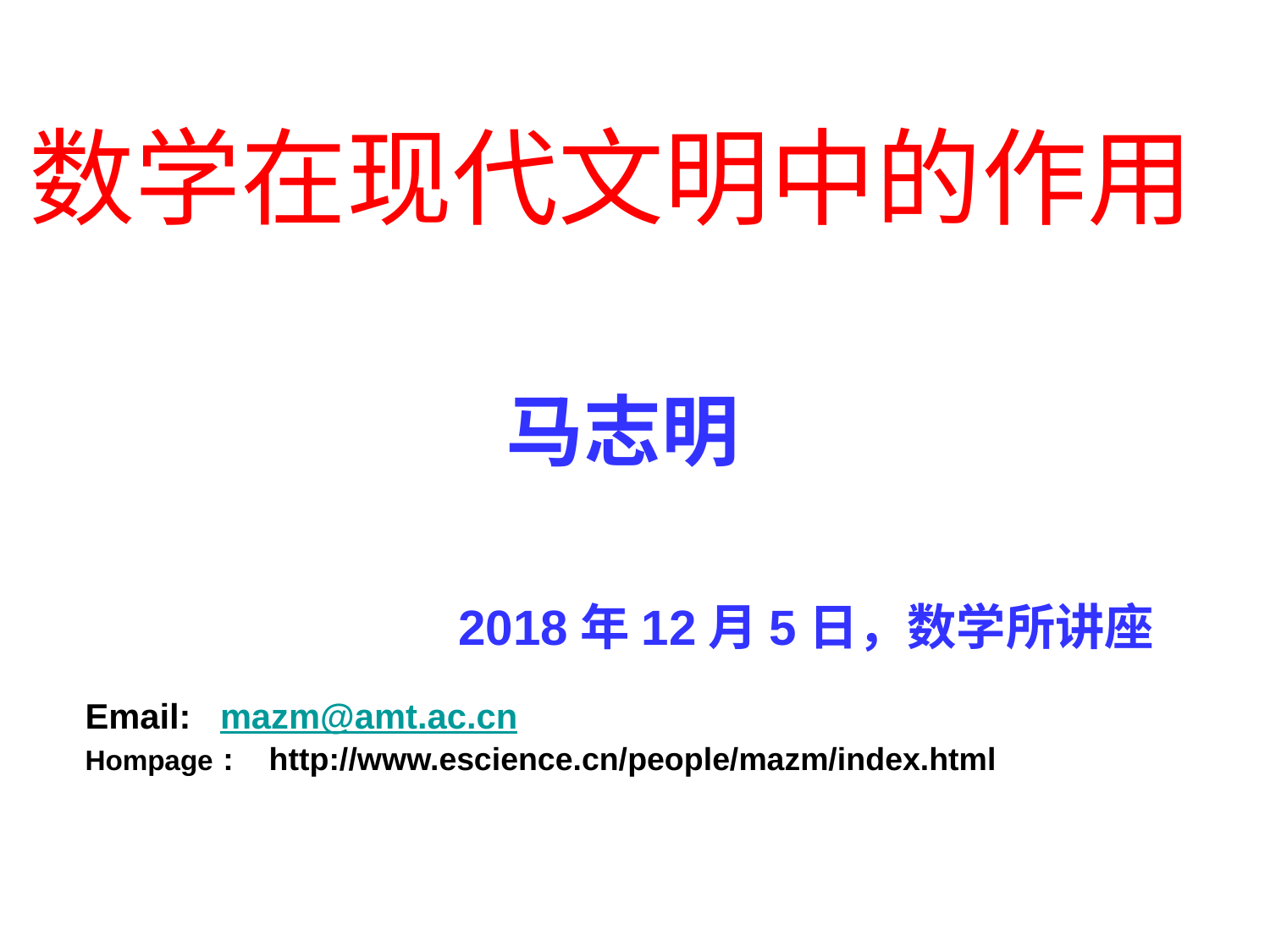

数学在现代文明中的作用
马志明

                               2018年12月5日，数学所讲座

Email:   mazm@amt.ac.cn
Hompage :    http://www.escience.cn/people/mazm/index.html